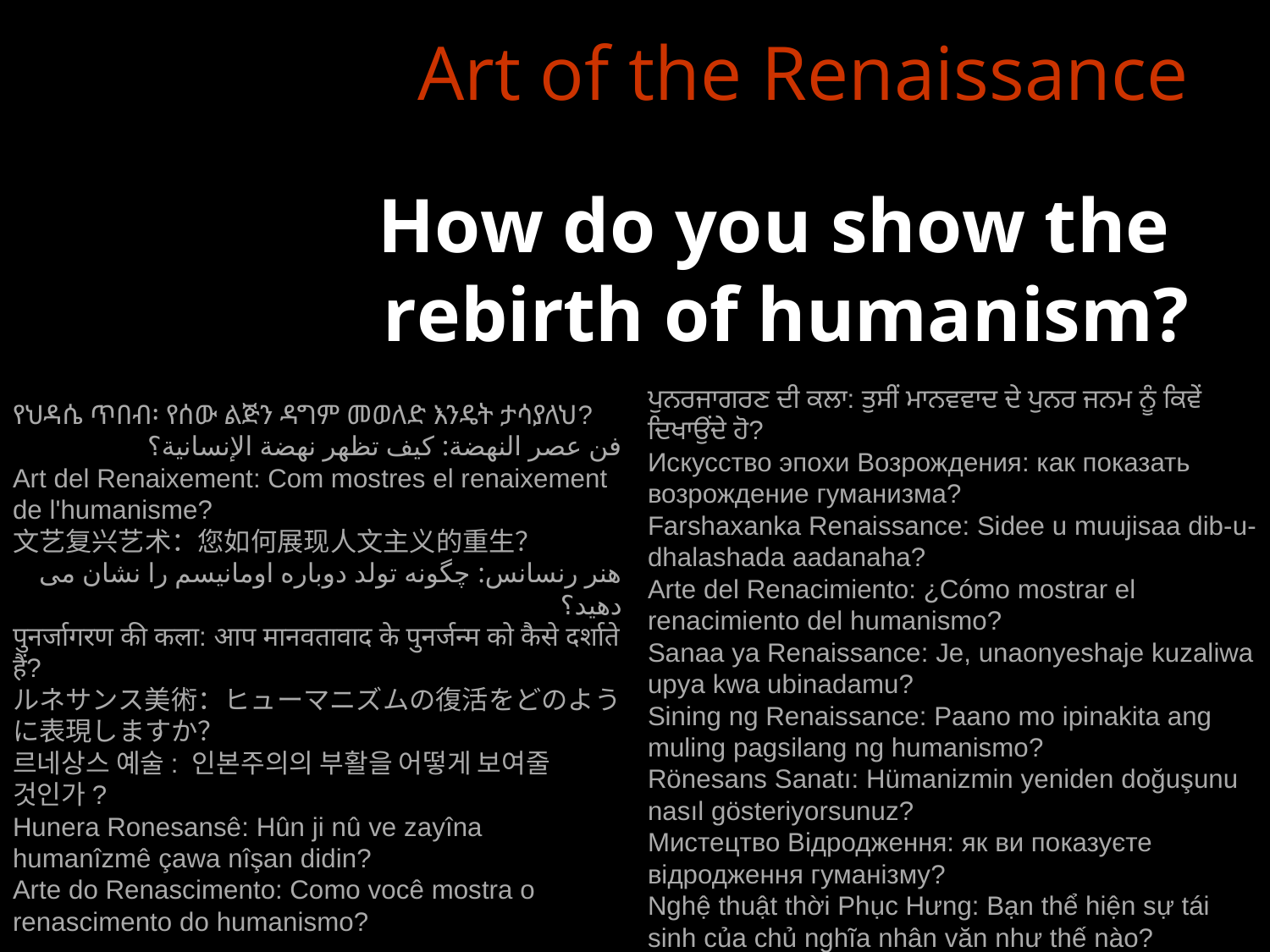

Art of the Renaissance
How do you show the
rebirth of humanism?
የህዳሴ ጥበብ፡ የሰው ልጅን ዳግም መወለድ እንዴት ታሳያለህ?
فن عصر النهضة: كيف تظهر نهضة الإنسانية؟
Art del Renaixement: Com mostres el renaixement de l'humanisme?
文艺复兴艺术：您如何展现人文主义的重生？
هنر رنسانس: چگونه تولد دوباره اومانیسم را نشان می دهید؟
पुनर्जागरण की कला: आप मानवतावाद के पुनर्जन्म को कैसे दर्शाते हैं?
ルネサンス美術：ヒューマニズムの復活をどのように表現しますか？
르네상스 예술: 인본주의의 부활을 어떻게 보여줄 것인가?
Hunera Ronesansê: Hûn ji nû ve zayîna humanîzmê çawa nîşan didin?
Arte do Renascimento: Como você mostra o renascimento do humanismo?
ਪੁਨਰਜਾਗਰਣ ਦੀ ਕਲਾ: ਤੁਸੀਂ ਮਾਨਵਵਾਦ ਦੇ ਪੁਨਰ ਜਨਮ ਨੂੰ ਕਿਵੇਂ ਦਿਖਾਉਂਦੇ ਹੋ?
Искусство эпохи Возрождения: как показать возрождение гуманизма?
Farshaxanka Renaissance: Sidee u muujisaa dib-u-dhalashada aadanaha?
Arte del Renacimiento: ¿Cómo mostrar el renacimiento del humanismo?
Sanaa ya Renaissance: Je, unaonyeshaje kuzaliwa upya kwa ubinadamu?
Sining ng Renaissance: Paano mo ipinakita ang muling pagsilang ng humanismo?
Rönesans Sanatı: Hümanizmin yeniden doğuşunu nasıl gösteriyorsunuz?
Мистецтво Відродження: як ви показуєте відродження гуманізму?
Nghệ thuật thời Phục Hưng: Bạn thể hiện sự tái sinh của chủ nghĩa nhân văn như thế nào?